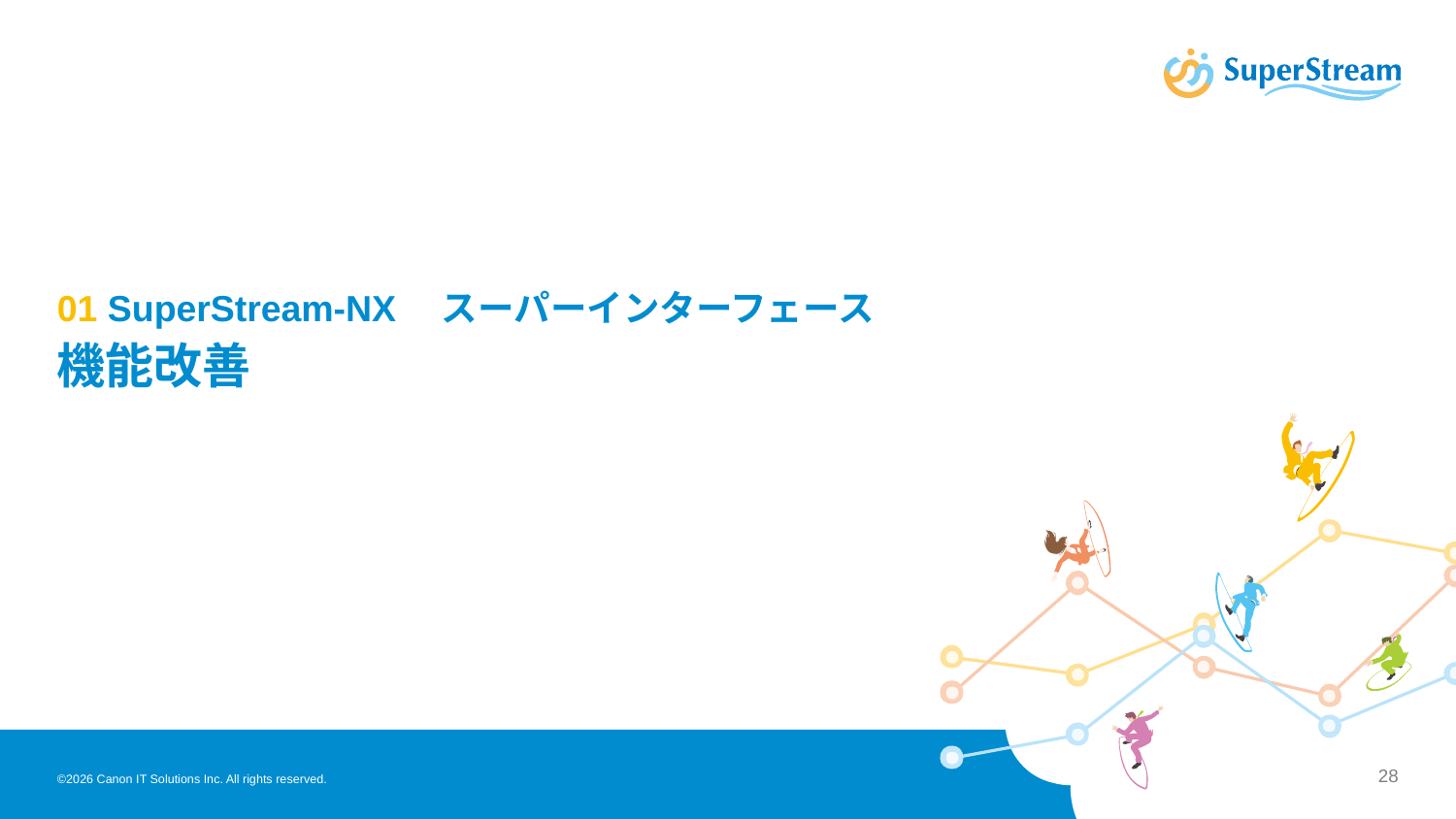

# 01 SuperStream-NX　スーパーインターフェース　 機能改善
©2026 Canon IT Solutions Inc. All rights reserved.
28